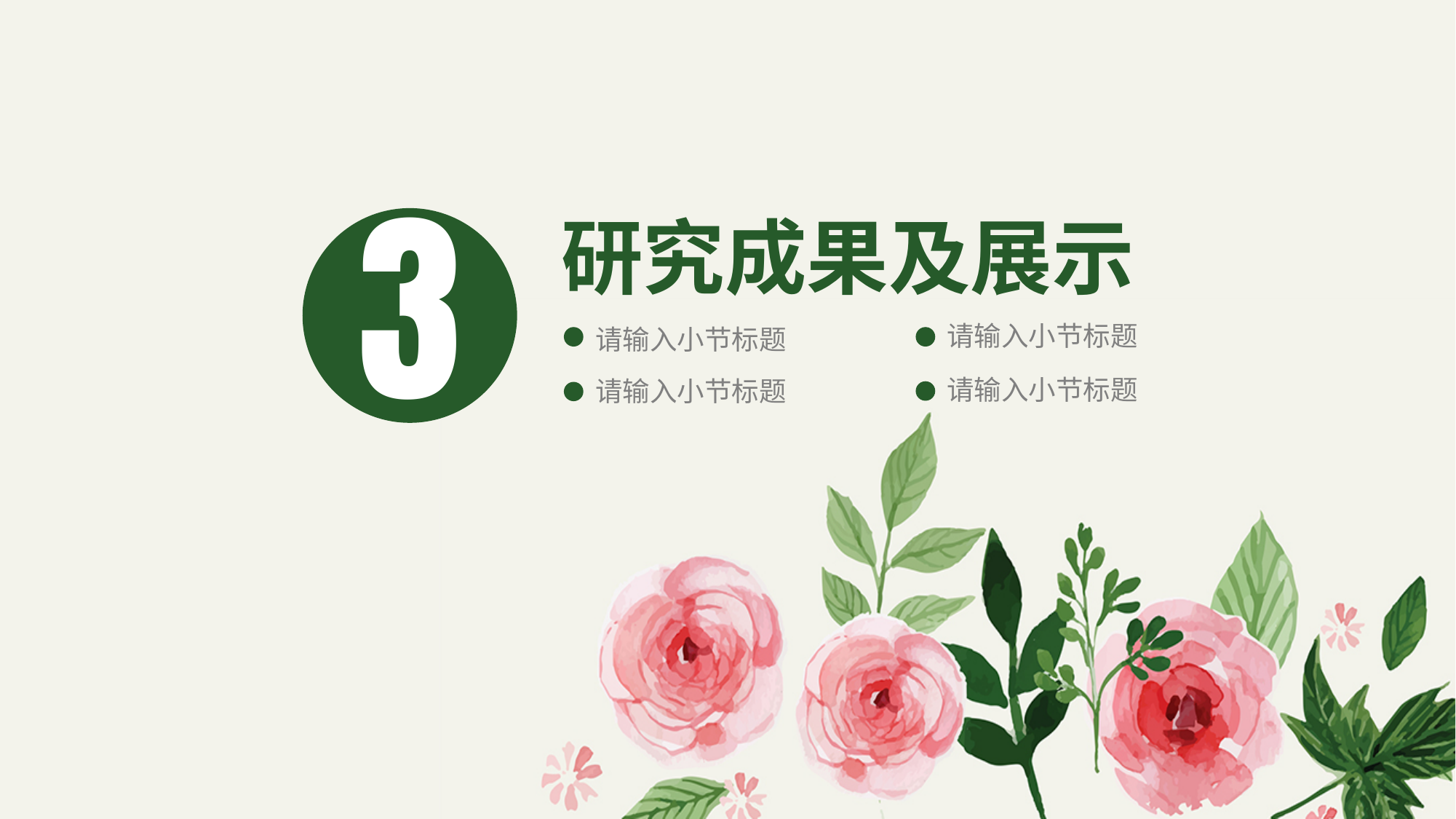

3
研究成果及展示

请输入小节标题

请输入小节标题

请输入小节标题

请输入小节标题